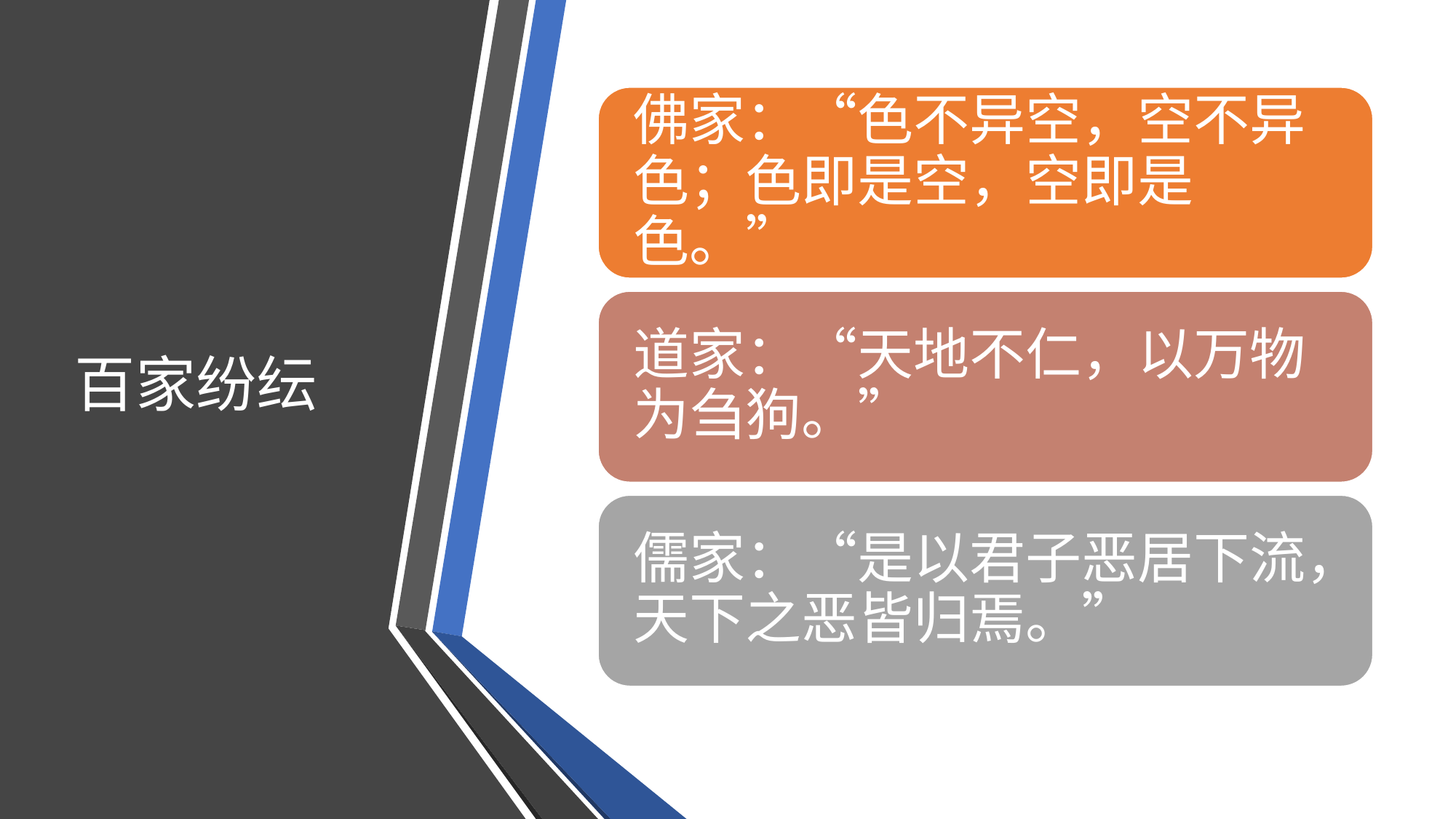

# 百家纷纭
佛家：“色不异空，空不异色；色即是空，空即是色。”
道家：“天地不仁，以万物为刍狗。”
儒家：“是以君子恶居下流，天下之恶皆归焉。”